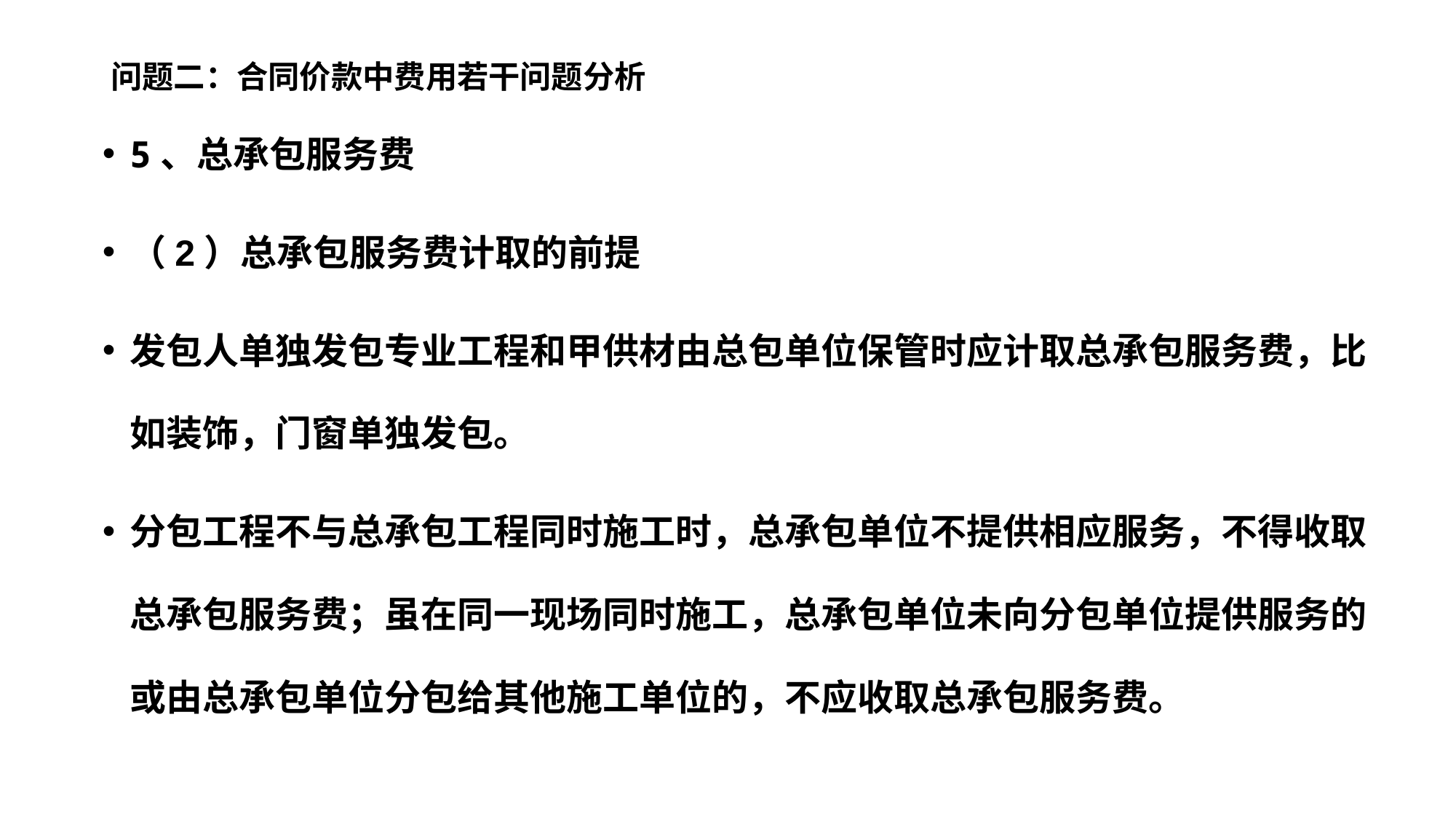

# 问题二：合同价款中费用若干问题分析
5、总承包服务费
（2）总承包服务费计取的前提
发包人单独发包专业工程和甲供材由总包单位保管时应计取总承包服务费，比如装饰，门窗单独发包。
分包工程不与总承包工程同时施工时，总承包单位不提供相应服务，不得收取总承包服务费；虽在同一现场同时施工，总承包单位未向分包单位提供服务的或由总承包单位分包给其他施工单位的，不应收取总承包服务费。